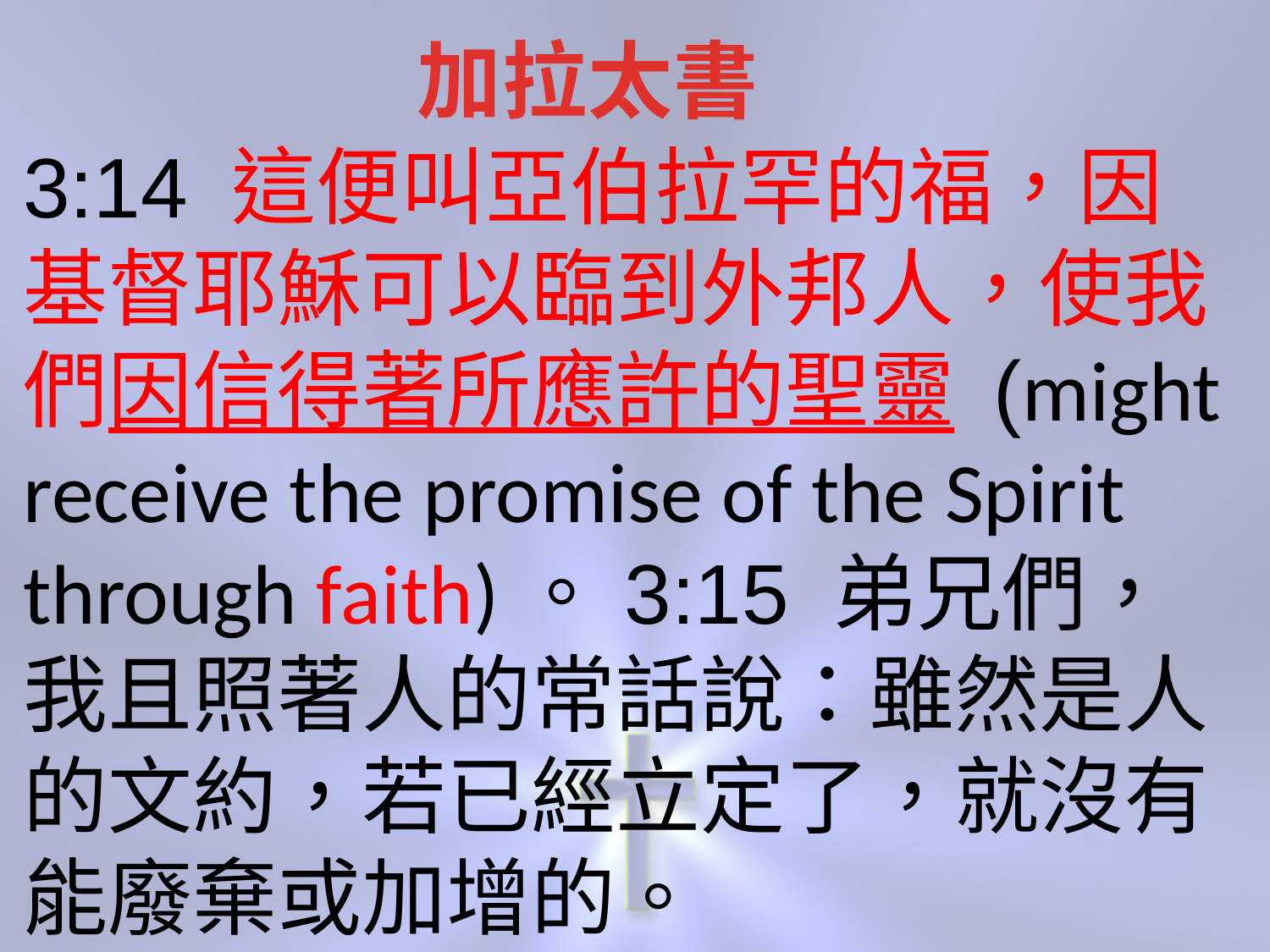

加拉太書
3:14 這便叫亞伯拉罕的福，因基督耶穌可以臨到外邦人，使我們因信得著所應許的聖靈 (might receive the promise of the Spirit through faith)。3:15 弟兄們，我且照著人的常話說：雖然是人的文約，若已經立定了，就沒有能廢棄或加增的。